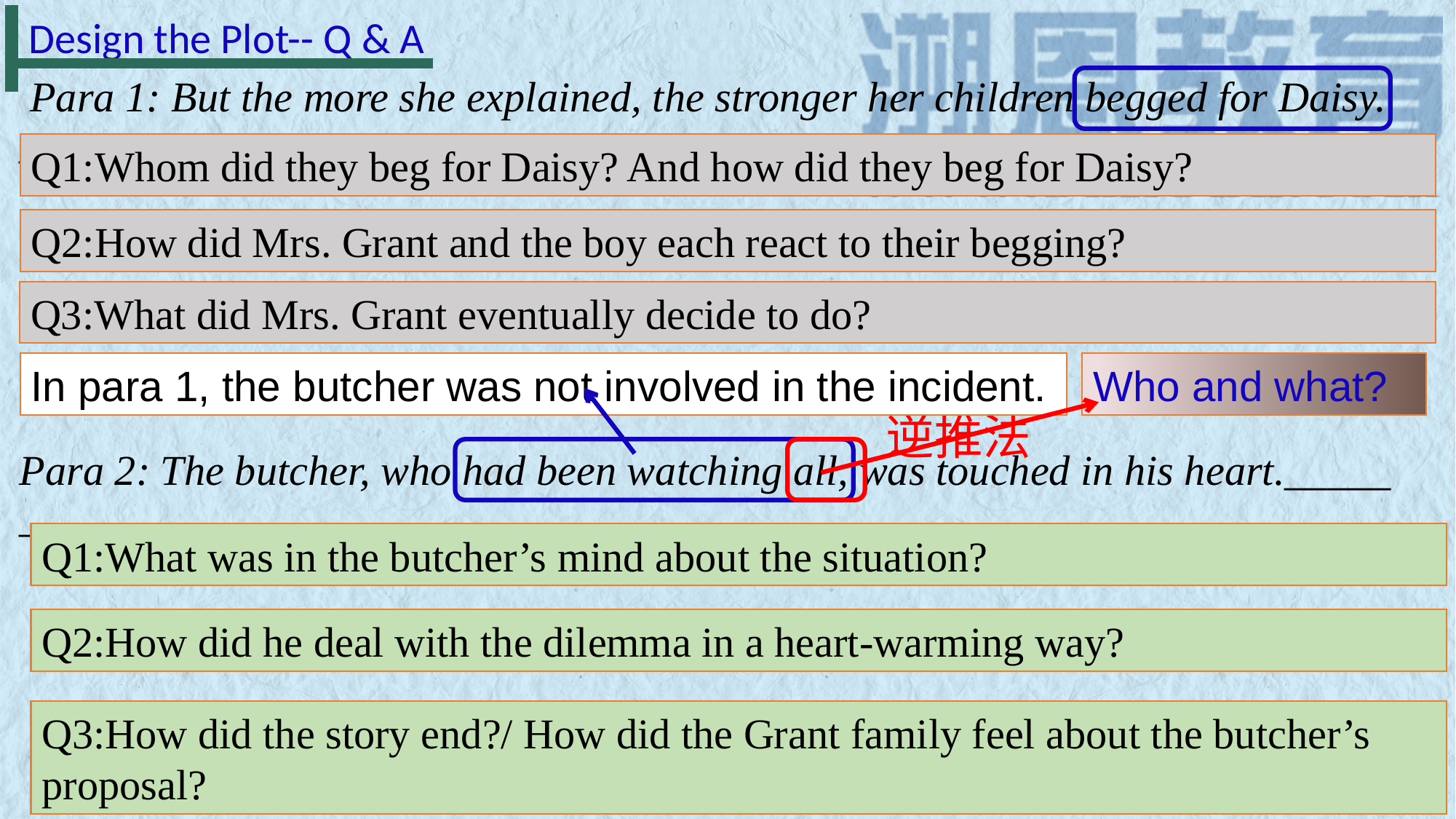

Design the Plot-- Q & A

 Para 1: But the more she explained, the stronger her children begged for Daisy.  __________________________________________________________________

Para 2: The butcher, who had been watching all, was touched in his heart._____ __________________________________________________________________

Q1:Whom did they beg for Daisy? And how did they beg for Daisy?
Q2:How did Mrs. Grant and the boy each react to their begging?
Q3:What did Mrs. Grant eventually decide to do?
In para 1, the butcher was not involved in the incident.
Who and what?
逆推法

Q1:What was in the butcher’s mind about the situation?
Q2:How did he deal with the dilemma in a heart-warming way?
Q3:How did the story end?/ How did the Grant family feel about the butcher’s proposal?